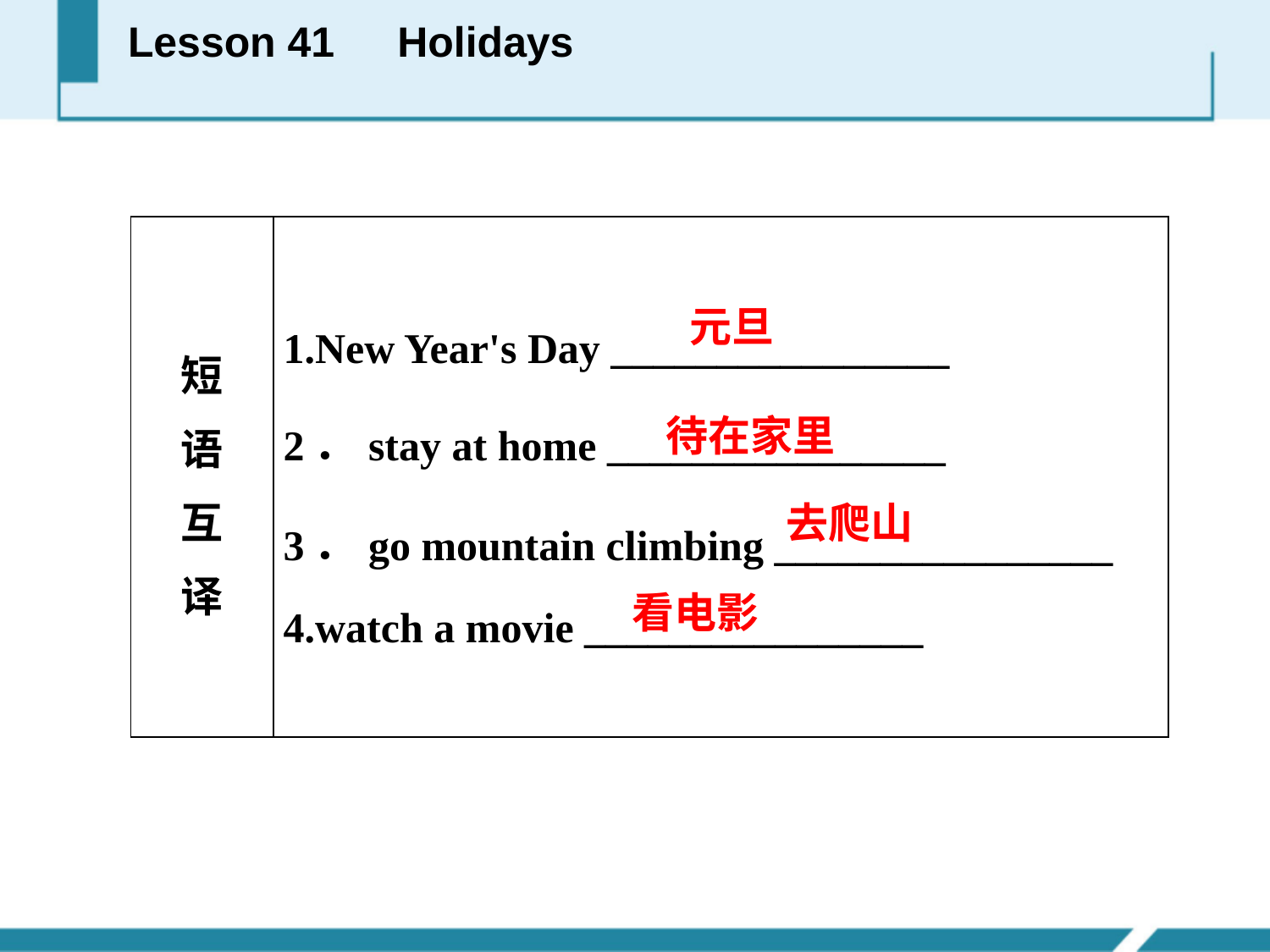

Lesson 41　Holidays
| 短 语 互 译 | 1.New Year's Day \_\_\_\_\_\_\_\_\_\_\_\_\_\_\_\_ 2．stay at home \_\_\_\_\_\_\_\_\_\_\_\_\_\_\_\_ 3．go mountain climbing \_\_\_\_\_\_\_\_\_\_\_\_\_\_\_\_ 4.watch a movie \_\_\_\_\_\_\_\_\_\_\_\_\_\_\_\_ |
| --- | --- |
元旦
待在家里

去爬山
看电影